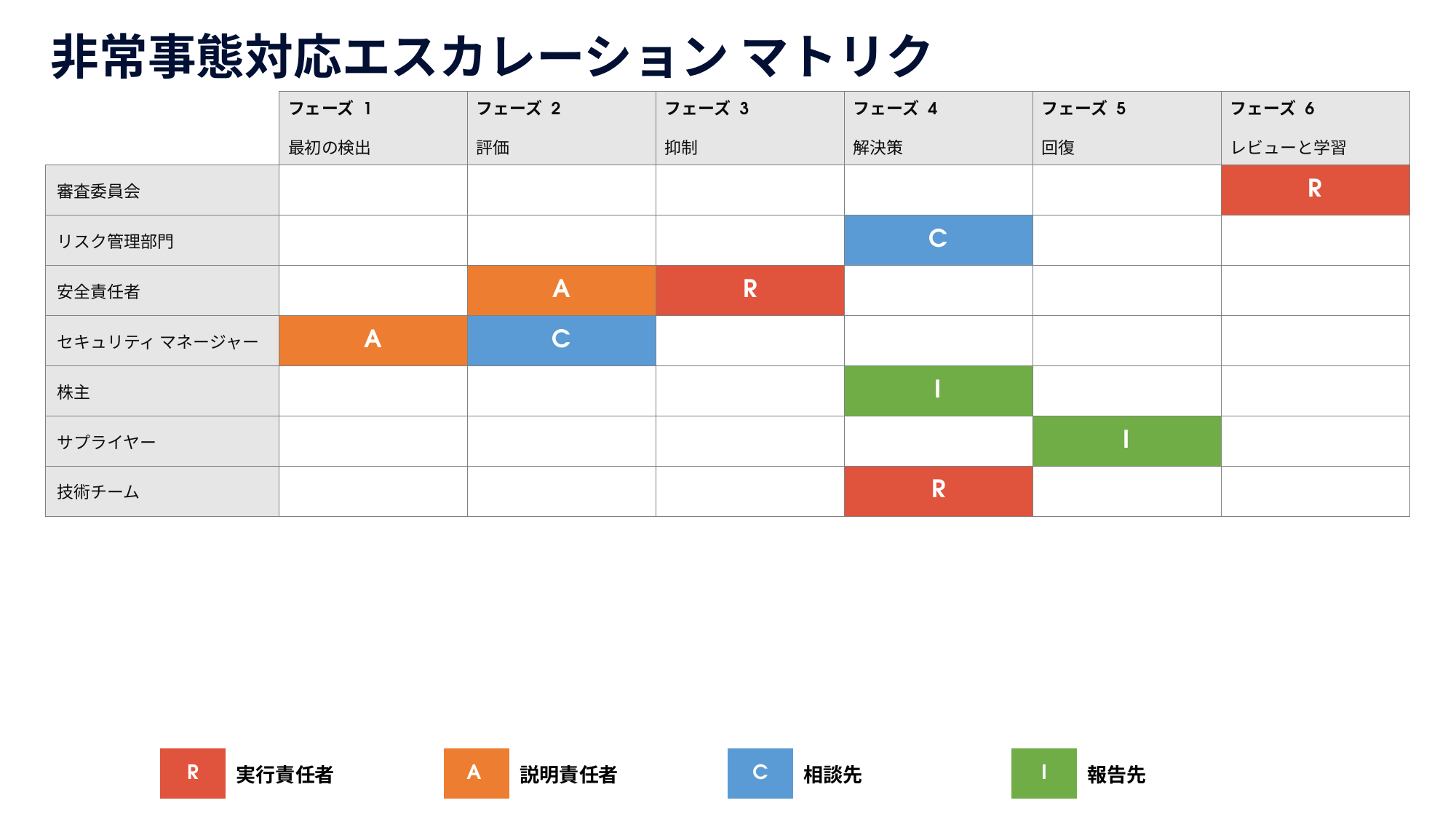

非常事態対応エスカレーション マトリクス
|  | フェーズ 1 | フェーズ 2 | フェーズ 3 | フェーズ 4 | フェーズ 5 | フェーズ 6 |
| --- | --- | --- | --- | --- | --- | --- |
|  | 最初の検出 | 評価 | 抑制 | 解決策 | 回復 | レビューと学習 |
| 審査委員会 |  |  |  |  |  | R |
| リスク管理部門 |  |  |  | C |  |  |
| 安全責任者 |  | A | R |  |  |  |
| セキュリティ マネージャー | A | C |  |  |  |  |
| 株主 |  |  |  | I |  |  |
| サプライヤー |  |  |  |  | I |  |
| 技術チーム |  |  |  | R |  |  |
| R | 実行責任者 | A | 説明責任者 | C | 相談先 | I | 報告先 |
| --- | --- | --- | --- | --- | --- | --- | --- |